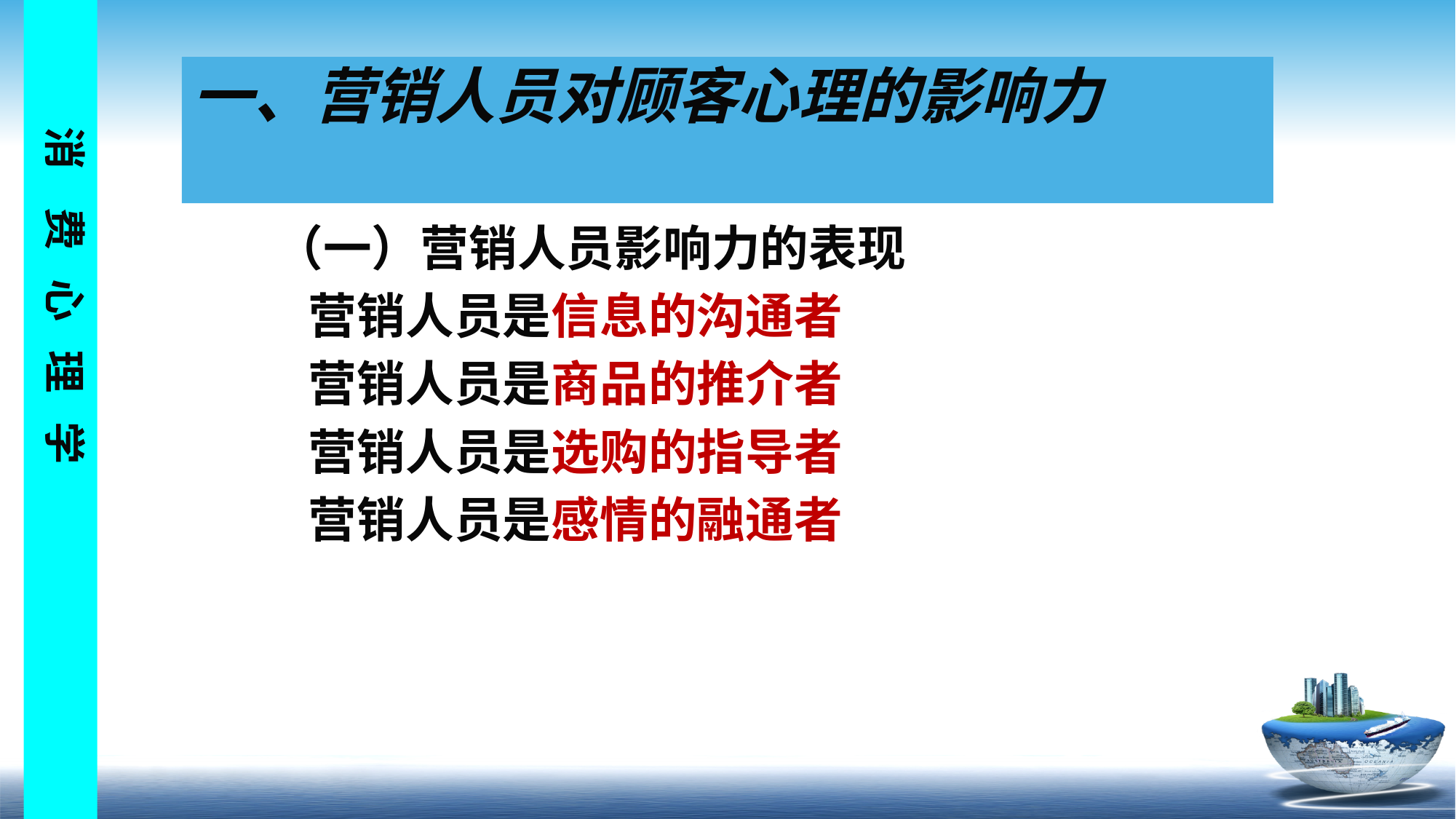

# 一、营销人员对顾客心理的影响力
（一）营销人员影响力的表现
  营销人员是信息的沟通者
  营销人员是商品的推介者
  营销人员是选购的指导者
  营销人员是感情的融通者